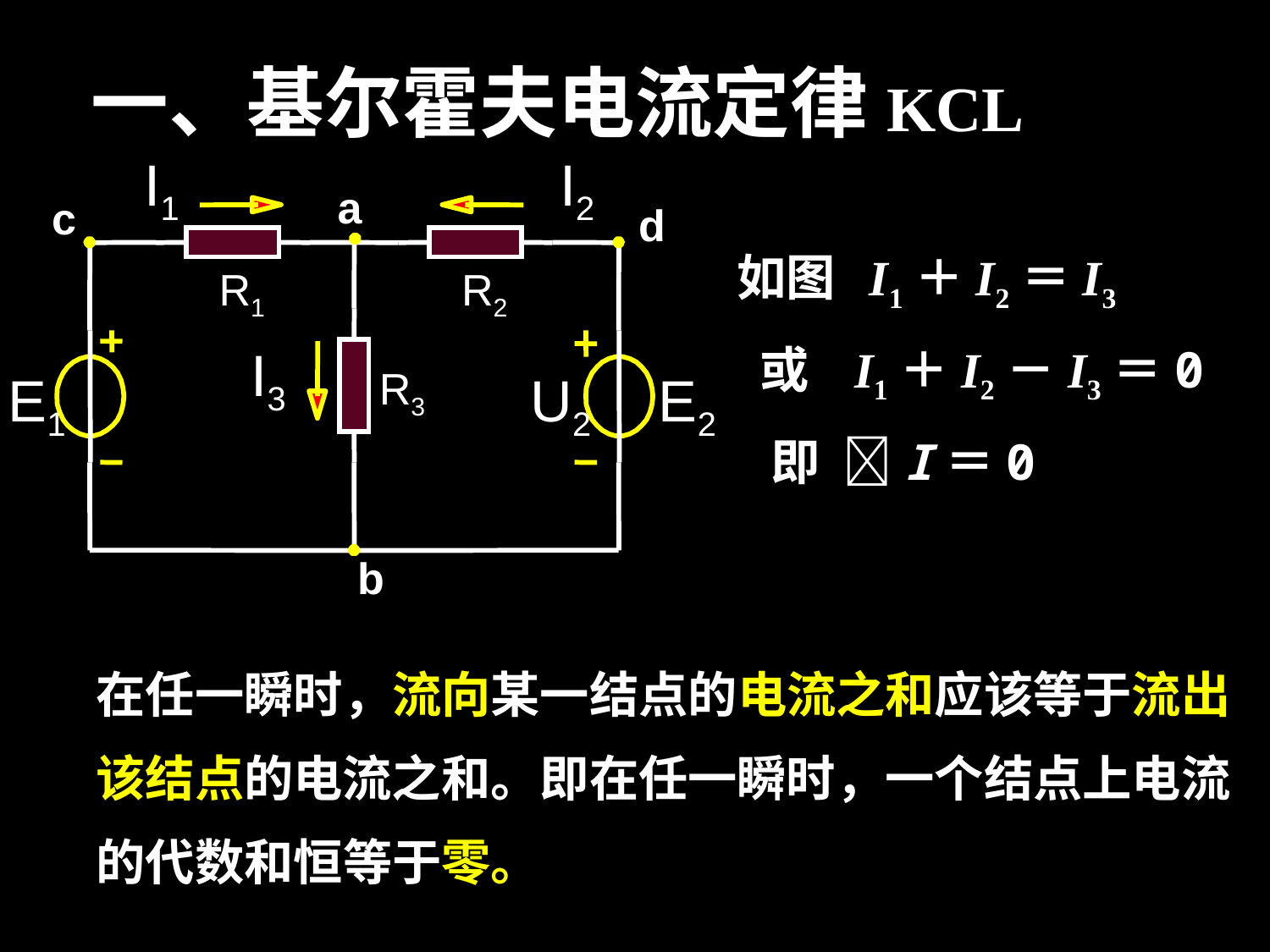

一、基尔霍夫电流定律KCL
I1
I2
a
c

d

如图  I1＋I2＝I3
 或   I1＋I2－I3＝0
  即  ∑I＝0
R1
R2

I3

R3
E1
U2
E2

b

在任一瞬时，流向某一结点的电流之和应该等于流出
该结点的电流之和。即在任一瞬时，一个结点上电流
的代数和恒等于零。